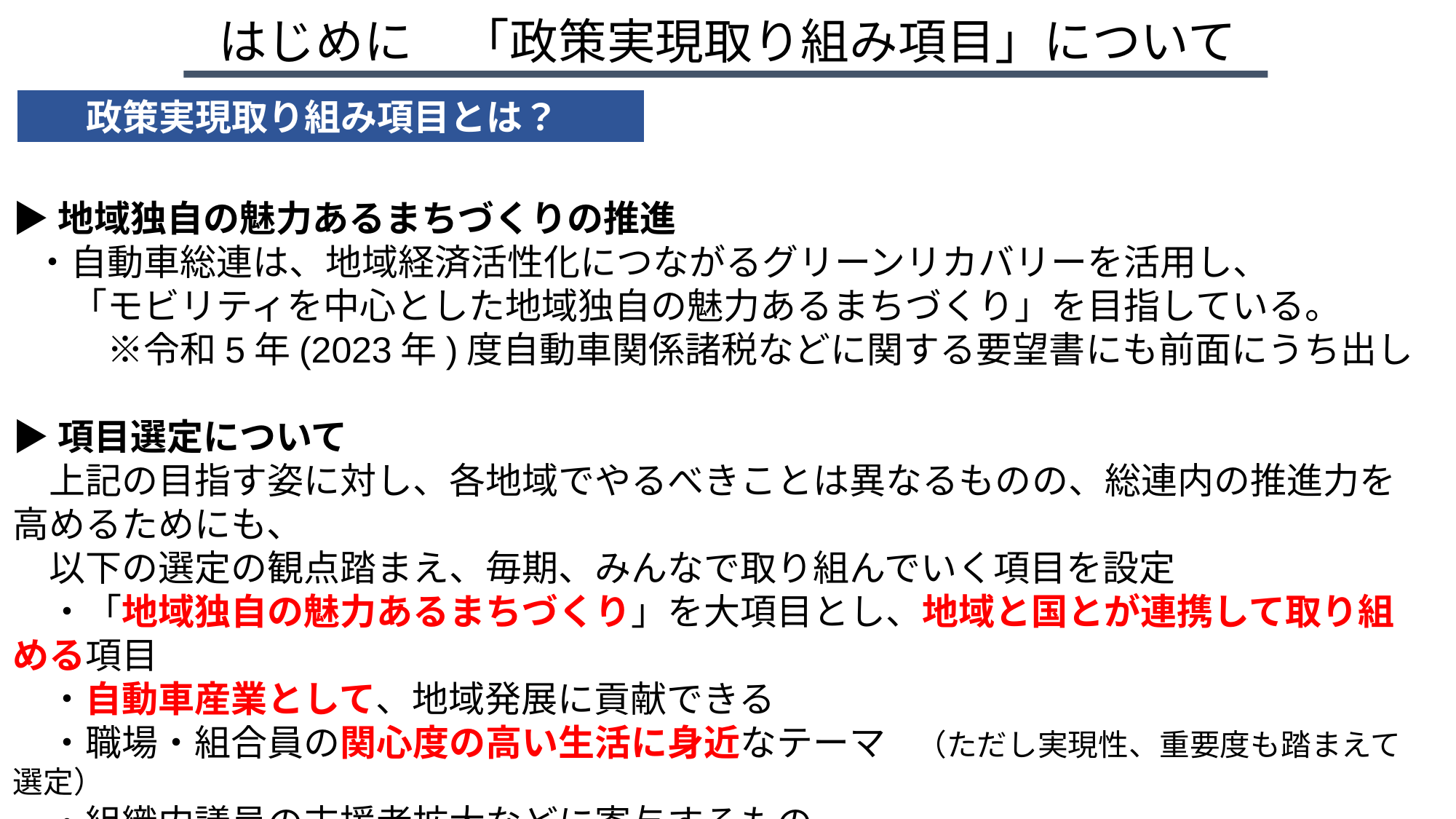

はじめに　「政策実現取り組み項目」について

政策実現取り組み項目とは？
▶地域独自の魅力あるまちづくりの推進
・自動車総連は、地域経済活性化につながるグリーンリカバリーを活用し、
　「モビリティを中心とした地域独自の魅力あるまちづくり」を目指している。
　　※令和5年(2023年)度自動車関係諸税などに関する要望書にも前面にうち出し

▶項目選定について
　上記の目指す姿に対し、各地域でやるべきことは異なるものの、総連内の推進力を高めるためにも、
　以下の選定の観点踏まえ、毎期、みんなで取り組んでいく項目を設定
　・「地域独自の魅力あるまちづくり」を大項目とし、地域と国とが連携して取り組める項目
　・自動車産業として、地域発展に貢献できる
　・職場・組合員の関心度の高い生活に身近なテーマ　（ただし実現性、重要度も踏まえて選定）
　・組織内議員の支援者拡大などに寄与するもの
　（政策実現には議員の存在は不可欠、組織内議員の活躍ぶりから政策制度への関心を高めていく）